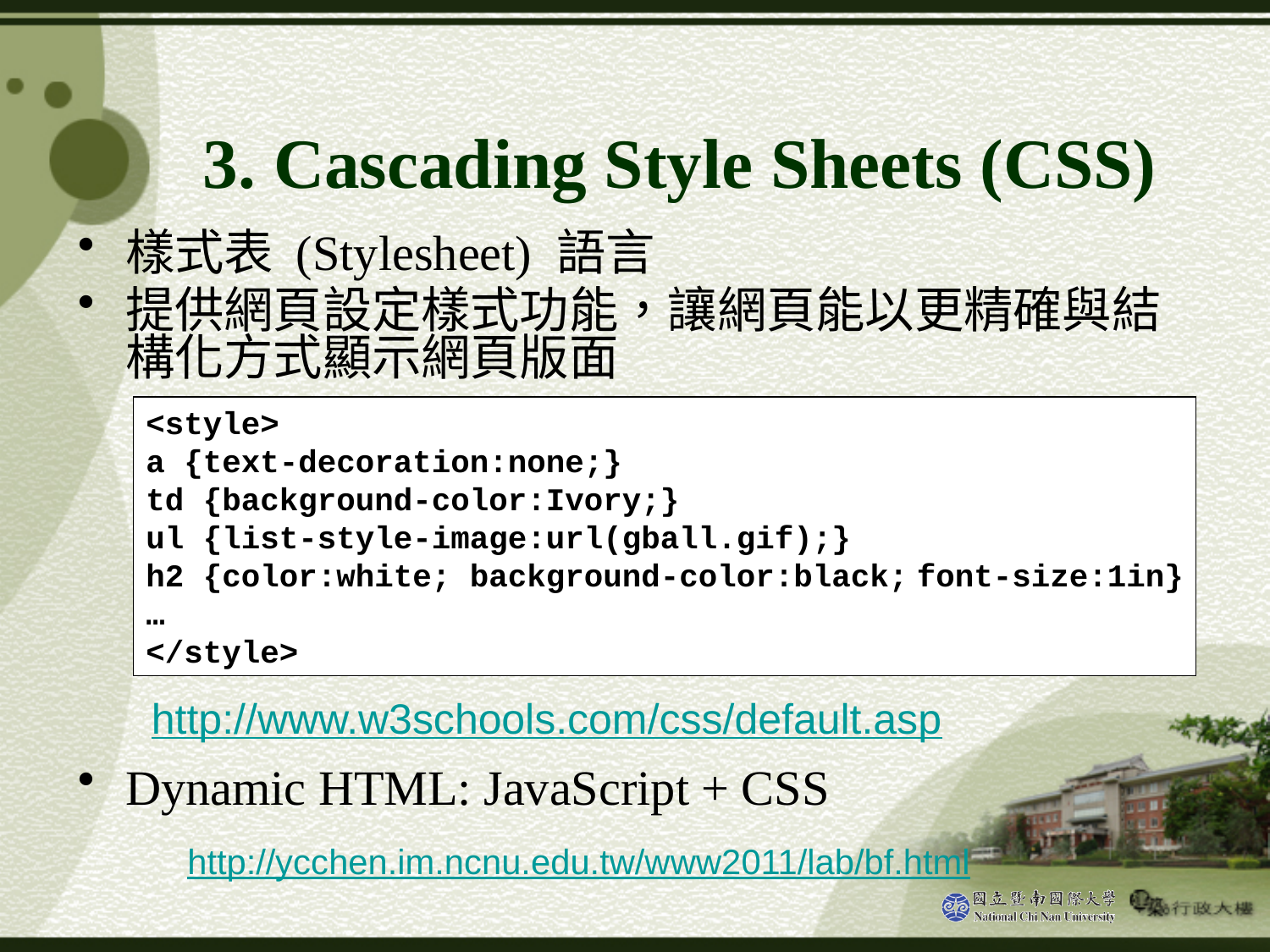

# 3. Cascading Style Sheets (CSS)
樣式表 (Stylesheet) 語言
提供網頁設定樣式功能，讓網頁能以更精確與結構化方式顯示網頁版面

Dynamic HTML: JavaScript + CSS
<style>
a {text-decoration:none;}
td {background-color:Ivory;}
ul {list-style-image:url(gball.gif);}
h2 {color:white; background-color:black; font-size:1in}
…
</style>
http://www.w3schools.com/css/default.asp
http://ycchen.im.ncnu.edu.tw/www2011/lab/bf.html